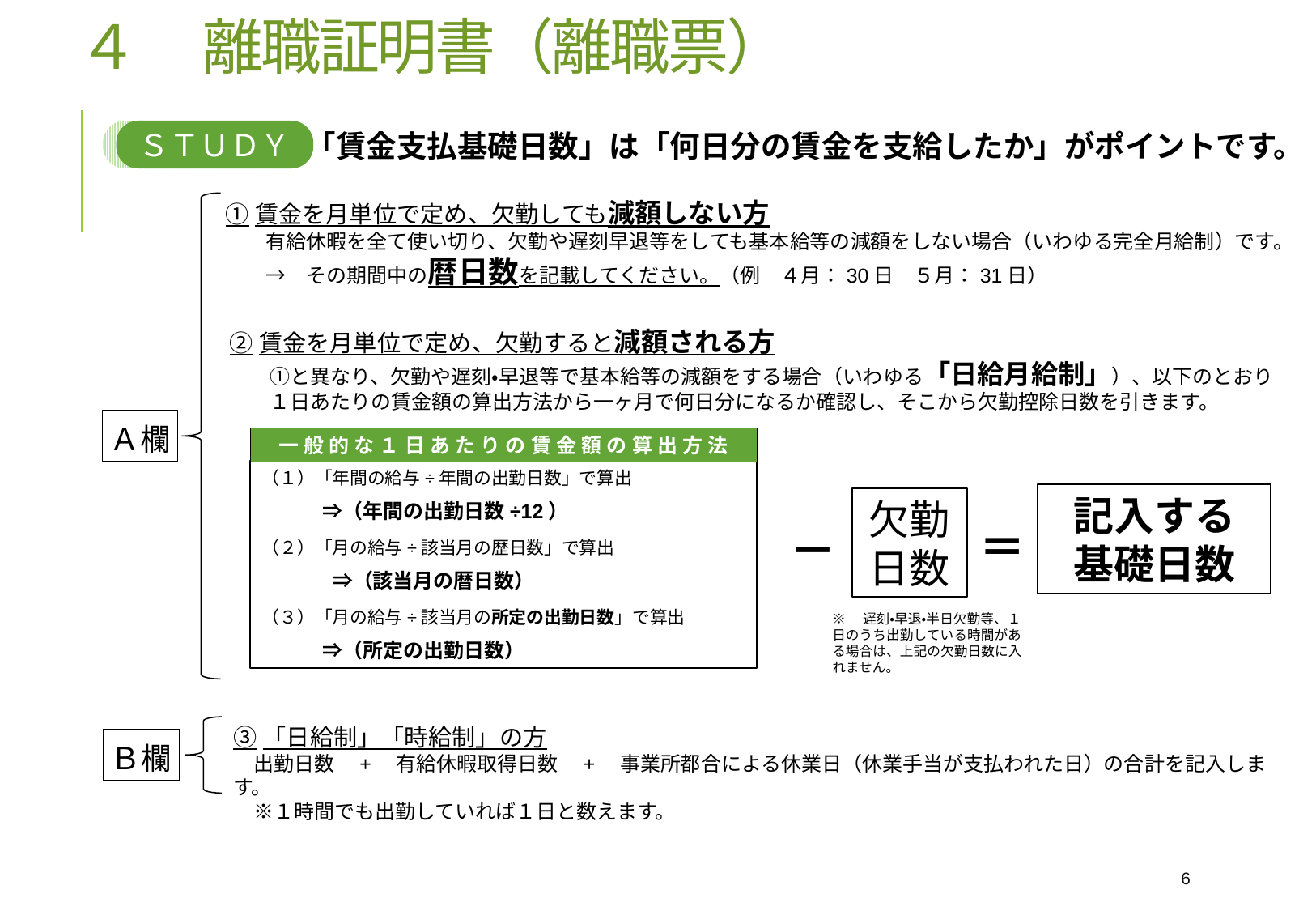

４　離職証明書（離職票）

ＳＴＵＤＹ
「賃金支払基礎日数」は「何日分の賃金を支給したか」がポイントです。
①賃金を月単位で定め、欠勤しても減額しない方
　　有給休暇を全て使い切り、欠勤や遅刻早退等をしても基本給等の減額をしない場合（いわゆる完全月給制）です。
　　→　その期間中の暦日数を記載してください。（例　４月：30日　５月：31日）

②賃金を月単位で定め、欠勤すると減額される方
　　①と異なり、欠勤や遅刻・早退等で基本給等の減額をする場合（いわゆる「日給月給制」）、以下のとおり
　　１日あたりの賃金額の算出方法から一ヶ月で何日分になるか確認し、そこから欠勤控除日数を引きます。
Ａ欄
一般的な１日あたりの賃金額の算出方法
（１）「年間の給与÷年間の出勤日数」で算出

　　　⇒（年間の出勤日数÷12）

（２）「月の給与÷該当月の歴日数」で算出

　　　　⇒（該当月の暦日数）

（３）「月の給与÷該当月の所定の出勤日数」で算出

　　　⇒（所定の出勤日数）
記入する
基礎日数
欠勤日数
＝
－
※　遅刻・早退・半日欠勤等、１日のうち出勤している時間がある場合は、上記の欠勤日数に入れません。
③「日給制」「時給制」の方
　出勤日数　+　有給休暇取得日数　+　事業所都合による休業日（休業手当が支払われた日）の合計を記入します。
　※１時間でも出勤していれば１日と数えます。

Ｂ欄
6